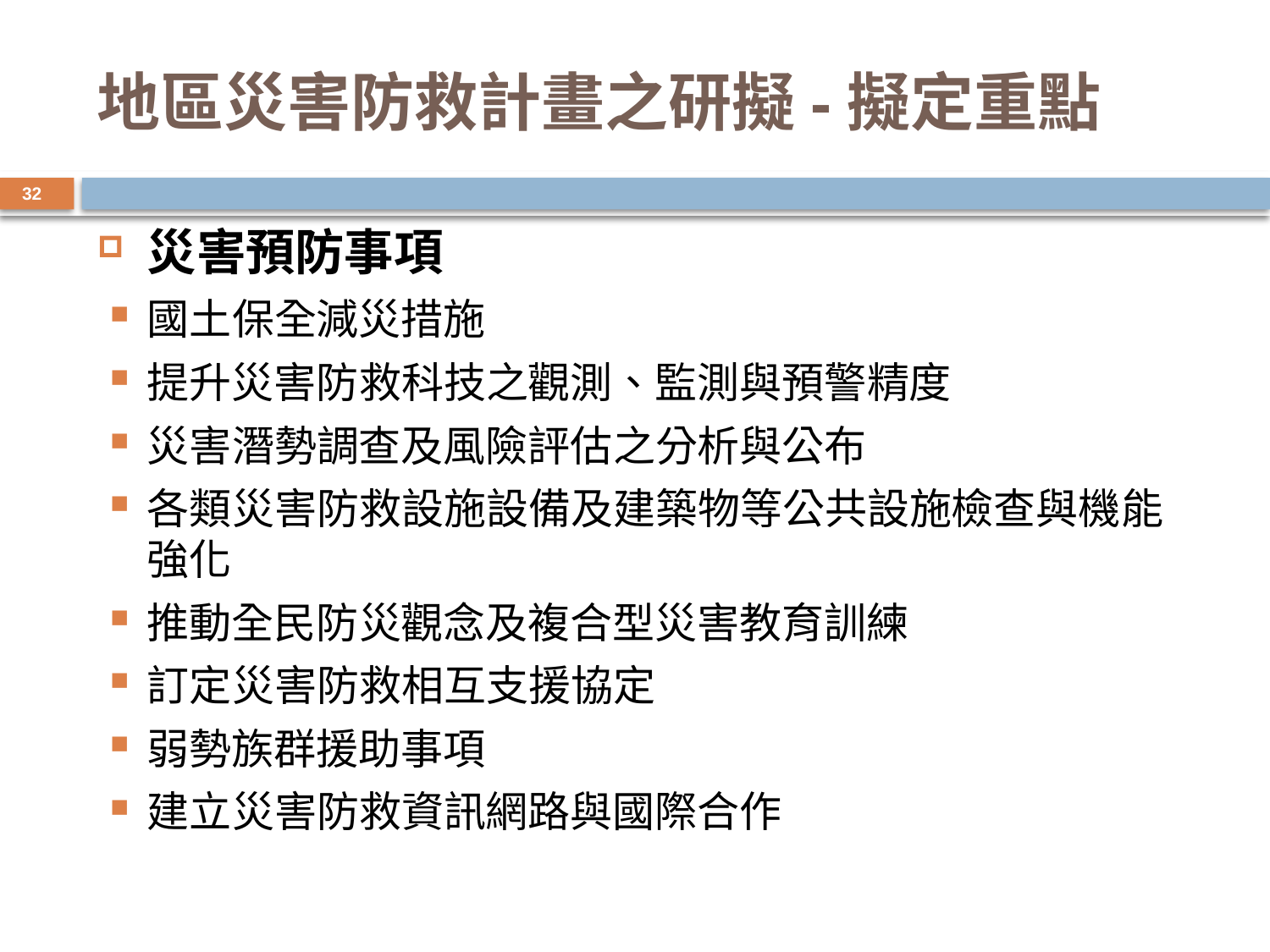

地區災害防救計畫之研擬-擬定重點
32
災害預防事項
國土保全減災措施
提升災害防救科技之觀測、監測與預警精度
災害潛勢調查及風險評估之分析與公布
各類災害防救設施設備及建築物等公共設施檢查與機能強化
推動全民防災觀念及複合型災害教育訓練
訂定災害防救相互支援協定
弱勢族群援助事項
建立災害防救資訊網路與國際合作